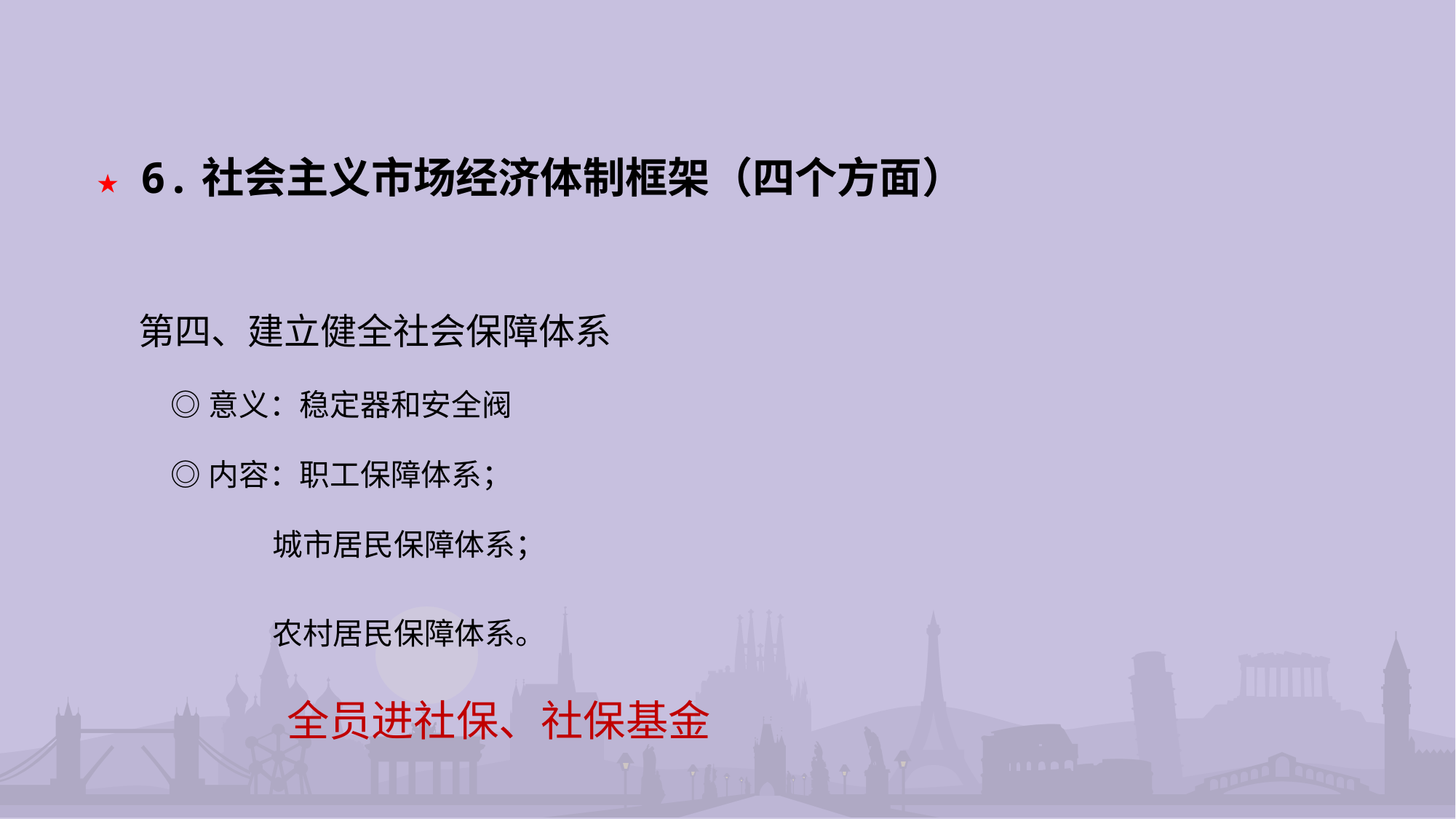

★ 6.社会主义市场经济体制框架（四个方面）

    第四、建立健全社会保障体系
           ◎意义：稳定器和安全阀
           ◎内容：职工保障体系；
                         城市居民保障体系；
                         农村居民保障体系。
                   全员进社保、社保基金